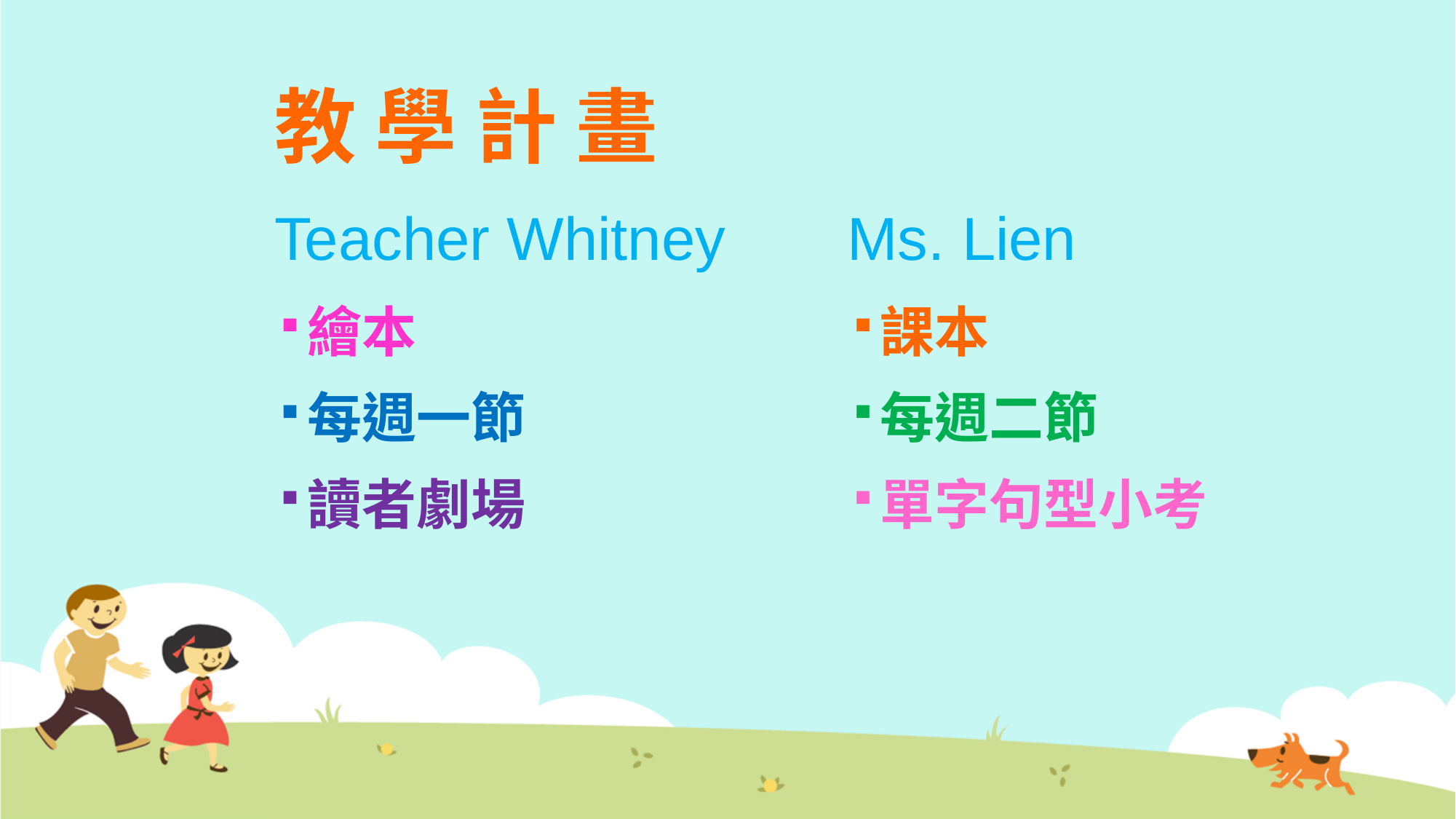

# 教 學 計 畫
Teacher Whitney
Ms. Lien
繪本
每週一節
讀者劇場
課本
每週二節
單字句型小考